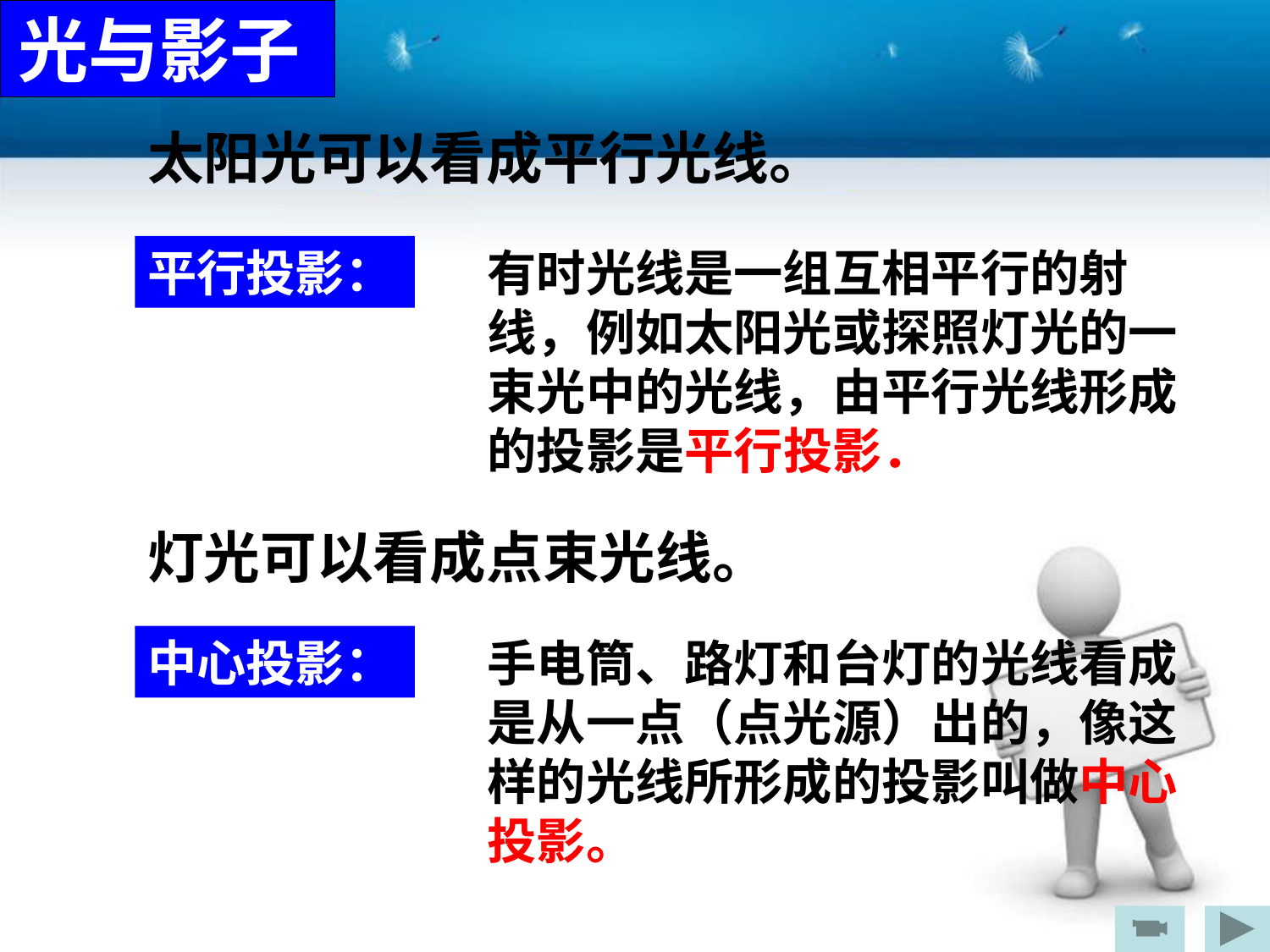

光与影子
太阳光可以看成平行光线。
平行投影：
有时光线是一组互相平行的射线，例如太阳光或探照灯光的一束光中的光线，由平行光线形成的投影是平行投影．
灯光可以看成点束光线。
中心投影：
手电筒、路灯和台灯的光线看成是从一点（点光源）出的，像这样的光线所形成的投影叫做中心投影。